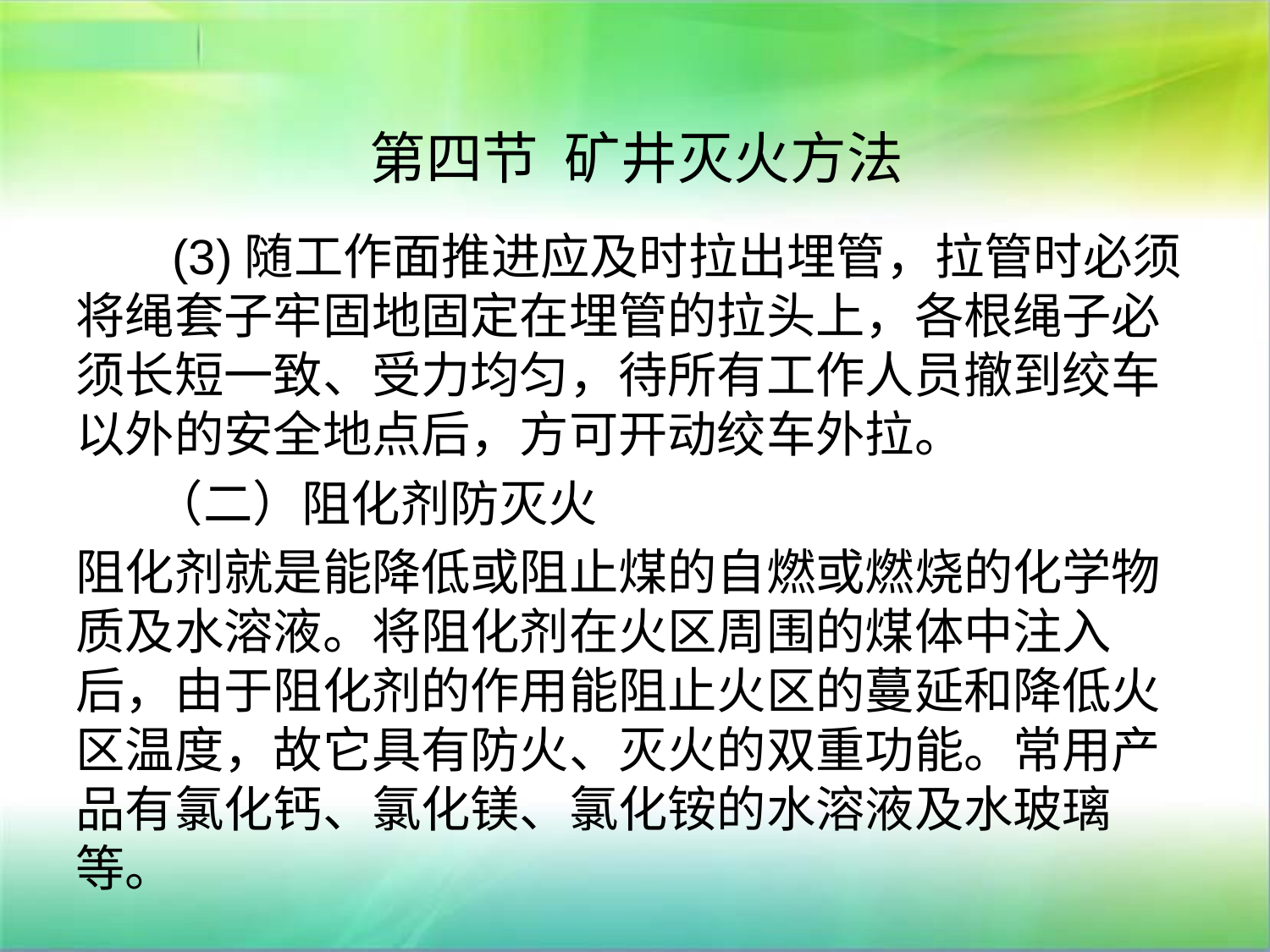

# 第四节  矿井灭火方法
       (3)随工作面推进应及时拉出埋管，拉管时必须将绳套子牢固地固定在埋管的拉头上，各根绳子必须长短一致、受力均匀，待所有工作人员撤到绞车以外的安全地点后，方可开动绞车外拉。
      （二）阻化剂防灭火
阻化剂就是能降低或阻止煤的自燃或燃烧的化学物质及水溶液。将阻化剂在火区周围的煤体中注入后，由于阻化剂的作用能阻止火区的蔓延和降低火区温度，故它具有防火、灭火的双重功能。常用产品有氯化钙、氯化镁、氯化铵的水溶液及水玻璃等。